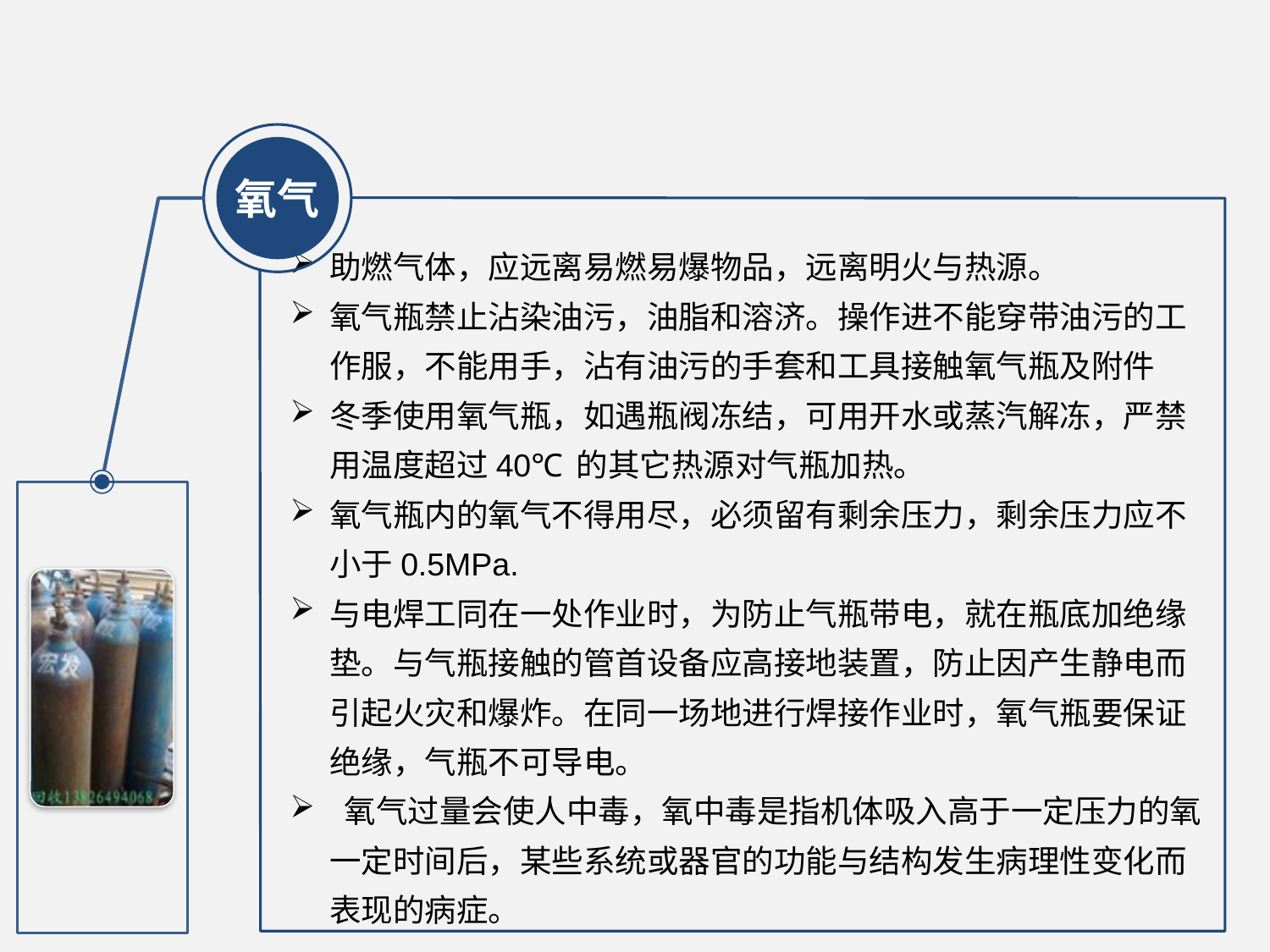

氧气

助燃气体，应远离易燃易爆物品，远离明火与热源。
氧气瓶禁止沾染油污，油脂和溶济。操作进不能穿带油污的工作服，不能用手，沾有油污的手套和工具接触氧气瓶及附件
冬季使用氧气瓶，如遇瓶阀冻结，可用开水或蒸汽解冻，严禁用温度超过40℃的其它热源对气瓶加热。
氧气瓶内的氧气不得用尽，必须留有剩余压力，剩余压力应不小于0.5MPa.
与电焊工同在一处作业时，为防止气瓶带电，就在瓶底加绝缘垫。与气瓶接触的管首设备应高接地装置，防止因产生静电而引起火灾和爆炸。在同一场地进行焊接作业时，氧气瓶要保证绝缘，气瓶不可导电。
 氧气过量会使人中毒，氧中毒是指机体吸入高于一定压力的氧一定时间后，某些系统或器官的功能与结构发生病理性变化而表现的病症。